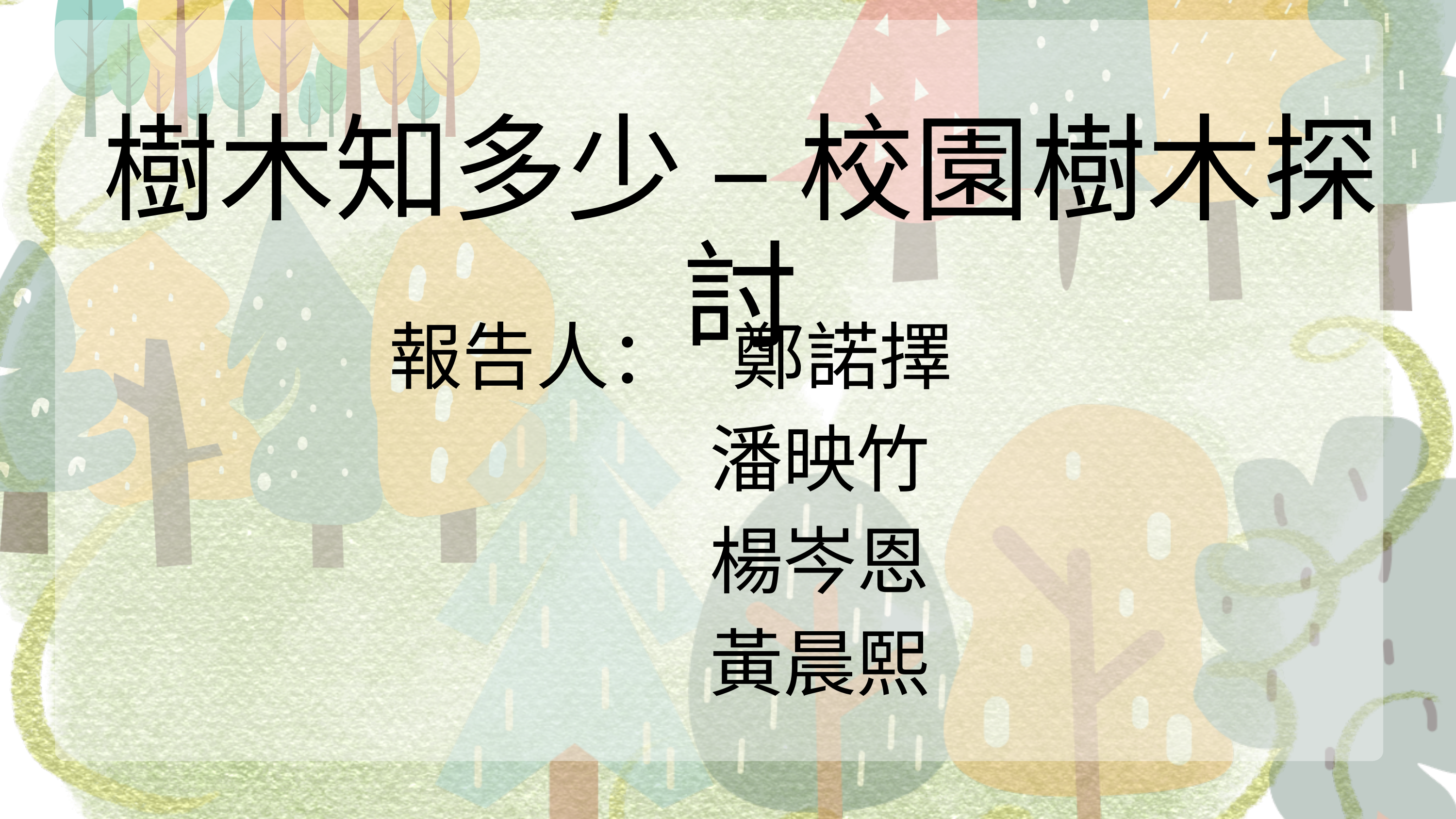

樹木知多少 – 校園樹木探討

報告人：   鄭諾擇
                 潘映竹
                 楊岑恩
                 黃晨熙